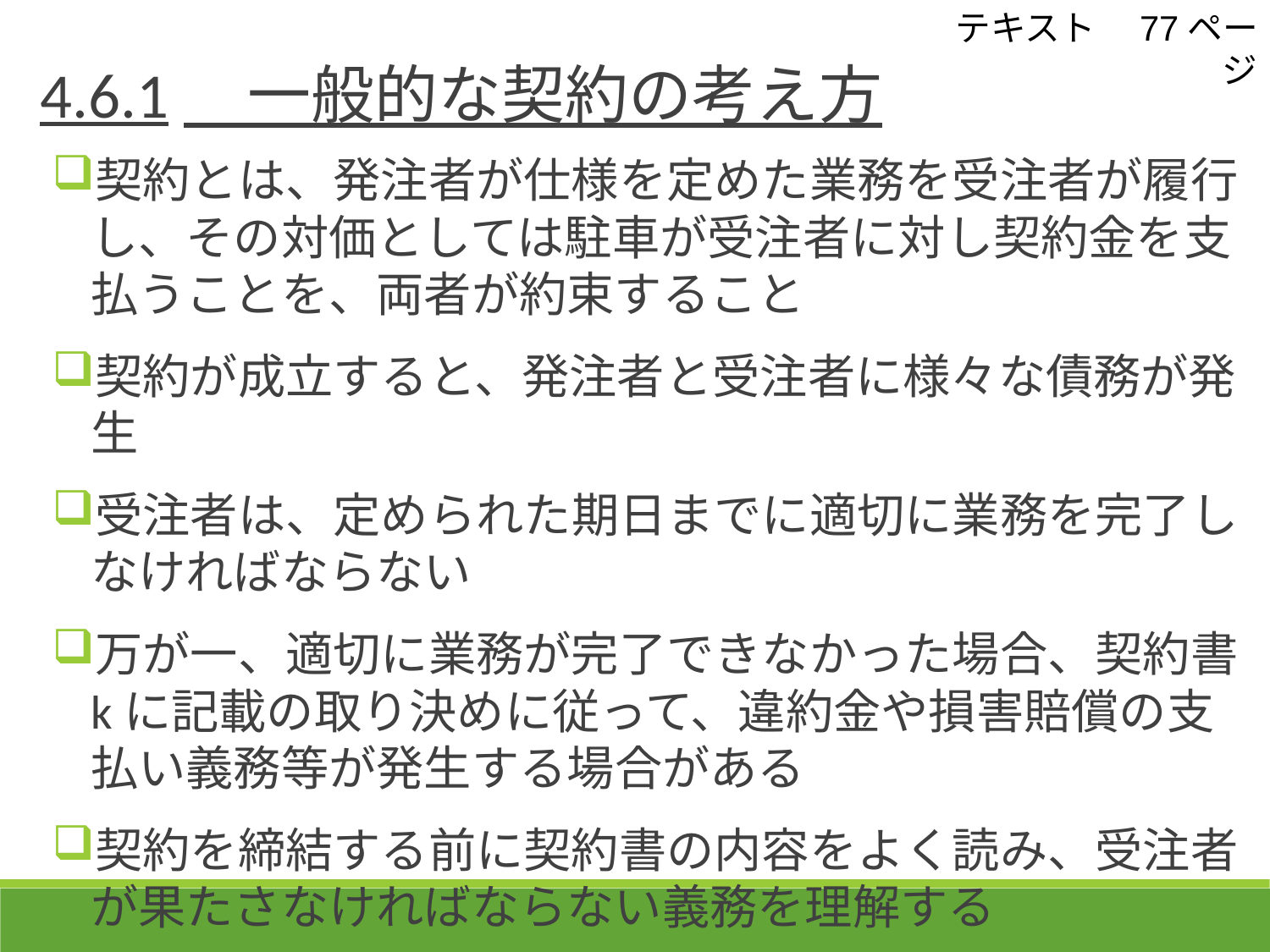

テキスト　77ページ
4.6.1　一般的な契約の考え方
契約とは、発注者が仕様を定めた業務を受注者が履行し、その対価としては駐車が受注者に対し契約金を支払うことを、両者が約束すること
契約が成立すると、発注者と受注者に様々な債務が発生
受注者は、定められた期日までに適切に業務を完了しなければならない
万が一、適切に業務が完了できなかった場合、契約書kに記載の取り決めに従って、違約金や損害賠償の支払い義務等が発生する場合がある
契約を締結する前に契約書の内容をよく読み、受注者が果たさなければならない義務を理解する